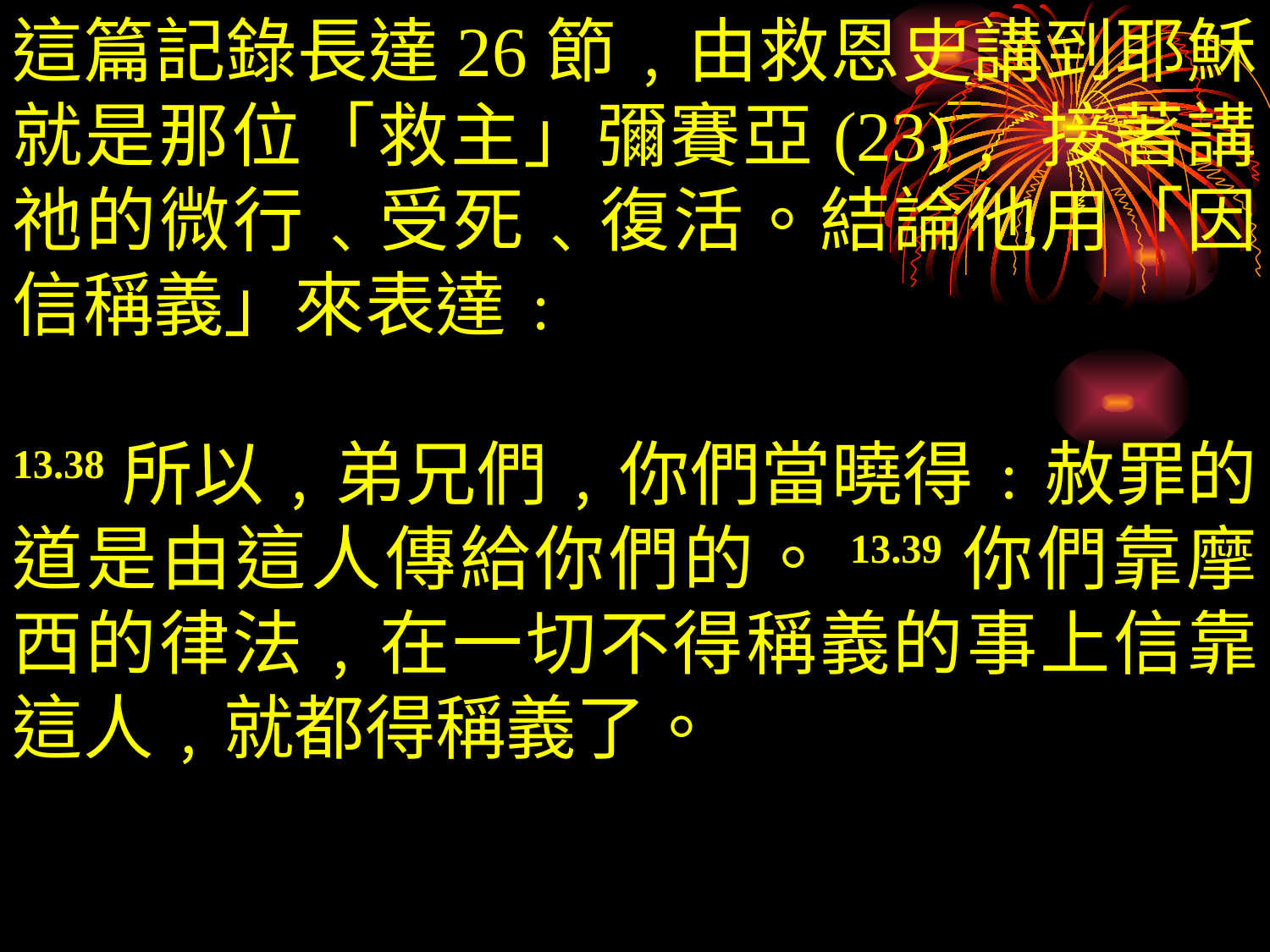

這篇記錄長達26節﹐由救恩史講到耶穌就是那位「救主」彌賽亞(23)﹐接著講祂的微行﹑受死﹑復活。結論他用「因信稱義」來表達﹕

13.38所以﹐弟兄們﹐你們當曉得﹕赦罪的道是由這人傳給你們的。13.39你們靠摩西的律法﹐在一切不得稱義的事上信靠這人﹐就都得稱義了。